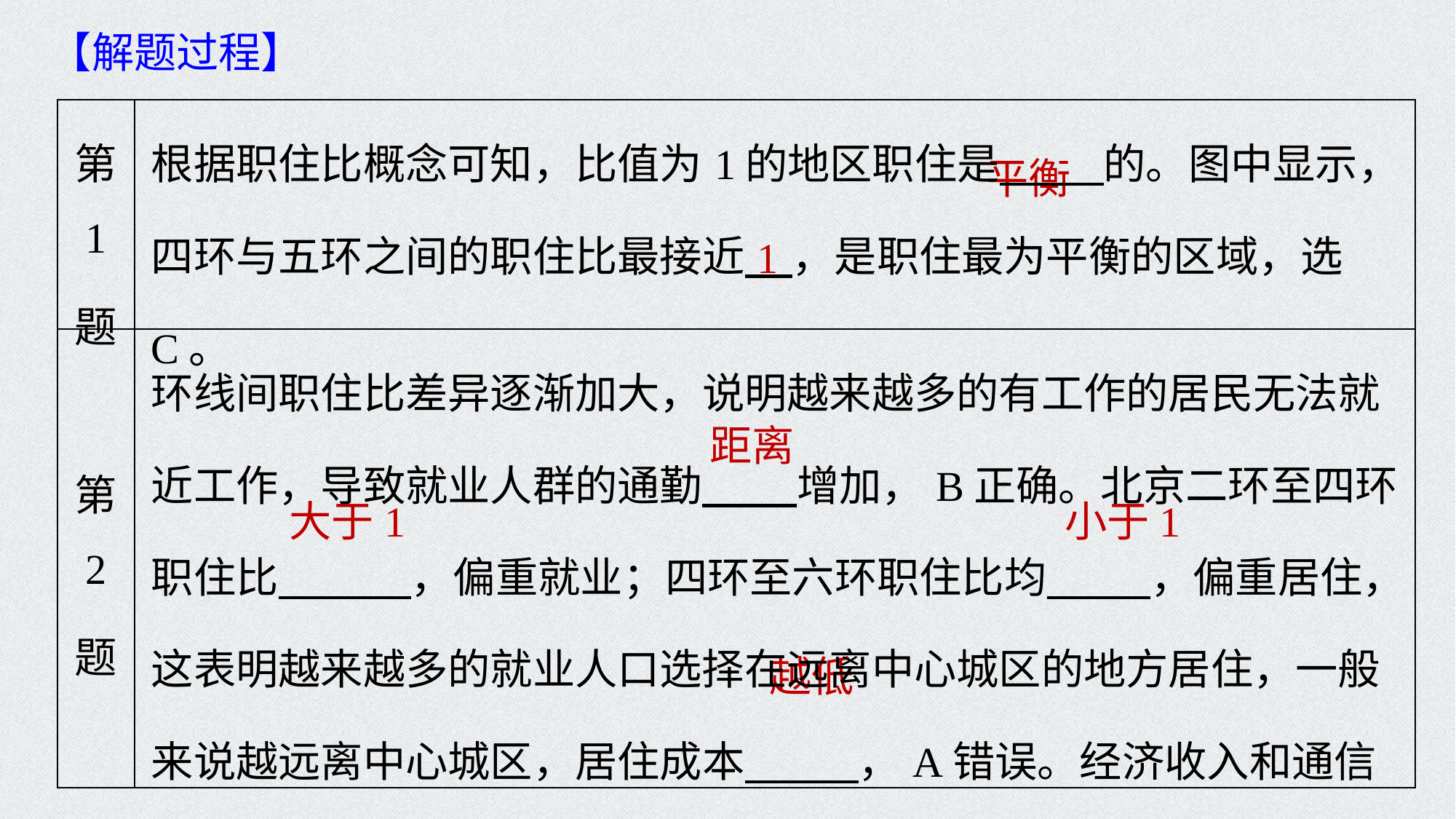

【解题过程】
| 第 1 题 | 根据职住比概念可知，比值为1的地区职住是 的。图中显示，四环与五环之间的职住比最接近 ，是职住最为平衡的区域，选C。 |
| --- | --- |
| 第 2 题 | 环线间职住比差异逐渐加大，说明越来越多的有工作的居民无法就近工作，导致就业人群的通勤 增加，B正确。北京二环至四环职住比 ，偏重就业；四环至六环职住比均 ，偏重居住，这表明越来越多的就业人口选择在远离中心城区的地方居住，一般来说越远离中心城区，居住成本 ，A错误。经济收入和通信费用与职住比关系不大，C、D错误。 |
平衡
1
距离
大于1
小于1
越低